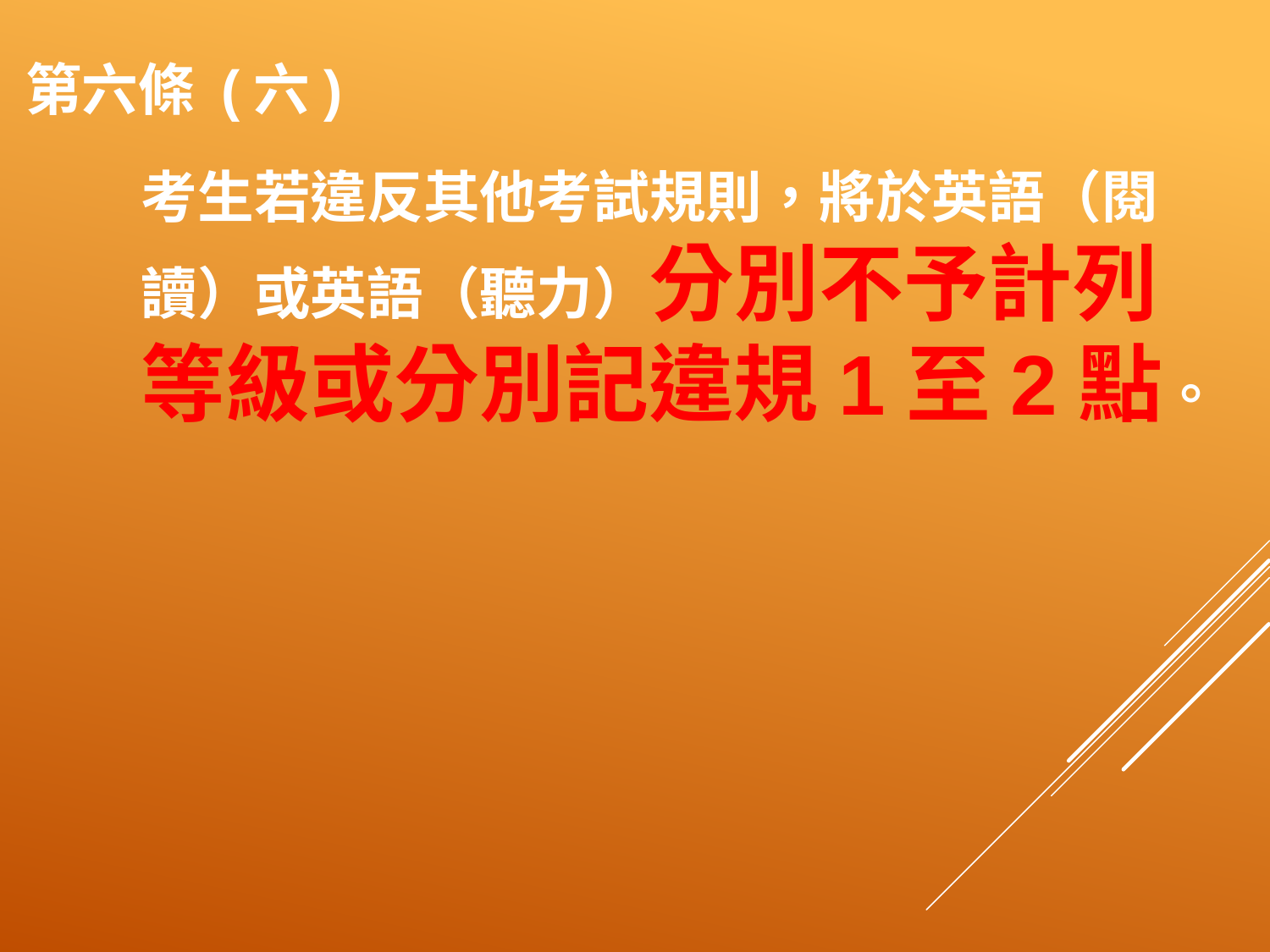

第六條 (六)
考生若違反其他考試規則，將於英語（閱讀）或英語（聽力）分別不予計列等級或分別記違規1至2點。